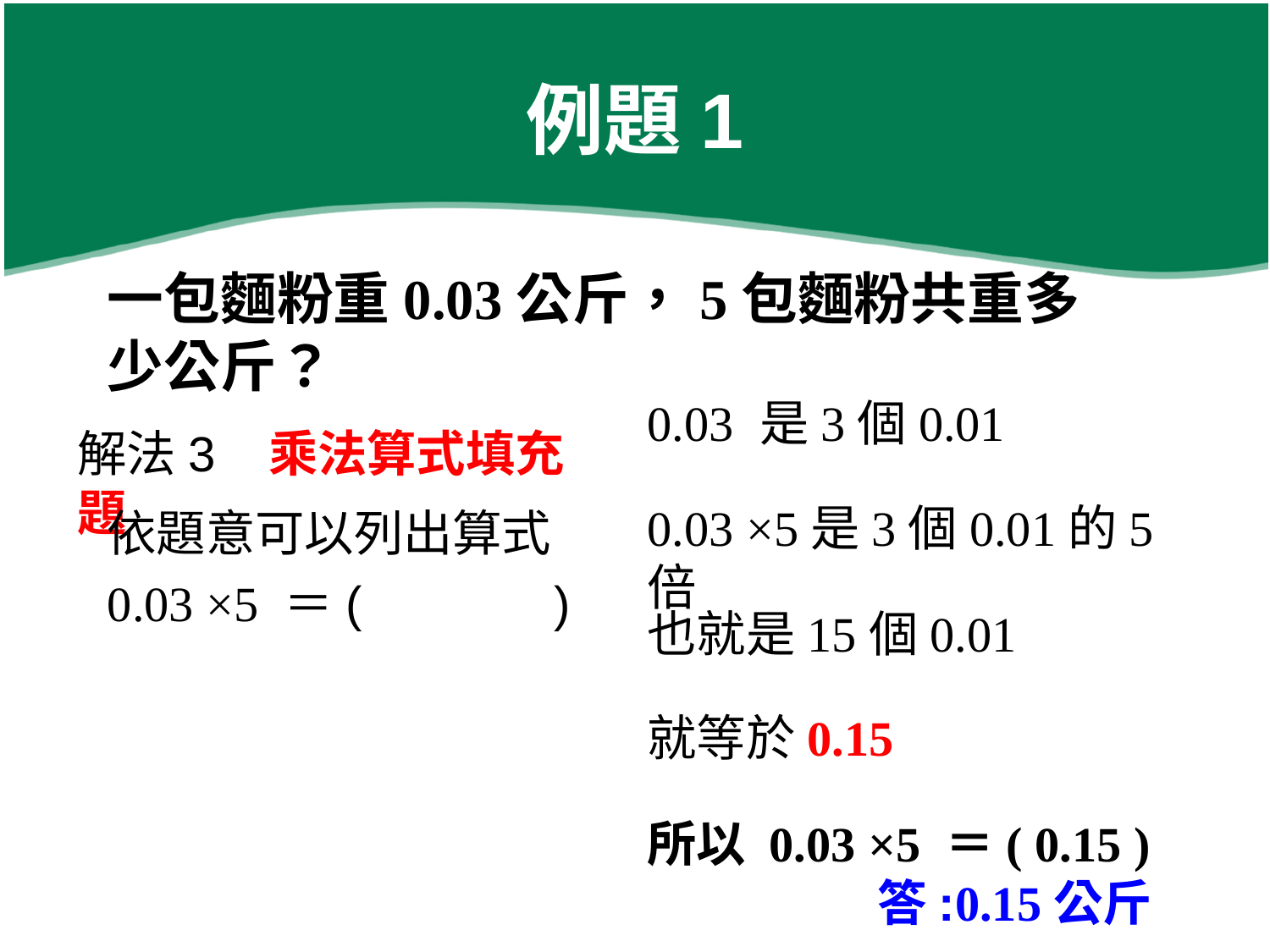

# 例題1
一包麵粉重0.03公斤，5包麵粉共重多少公斤？
0.03 是3個0.01
解法3   乘法算式填充題
0.03 ×5是3個0.01的5倍
依題意可以列出算式
0.03 ×5 ＝(              )
也就是15個0.01
就等於0.15
所以 0.03 ×5 ＝( 0.15 )
答:0.15公斤